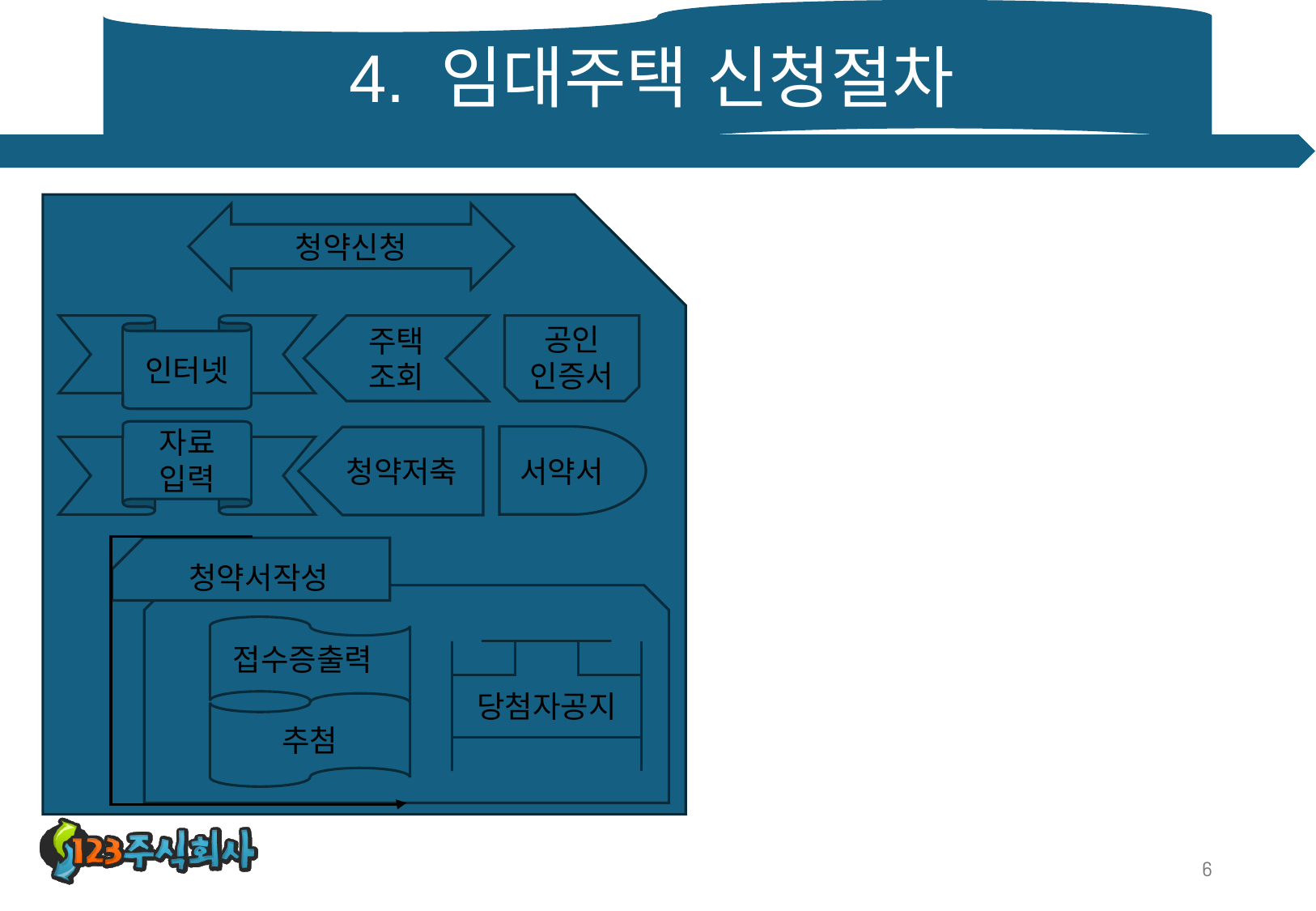

# 4. 임대주택 신청절차

청약신청
공인
인증서
인터넷
주택
조회

자료
입력
서약서
청약저축
청약서작성

접수증출력
당첨자공지
추첨
6